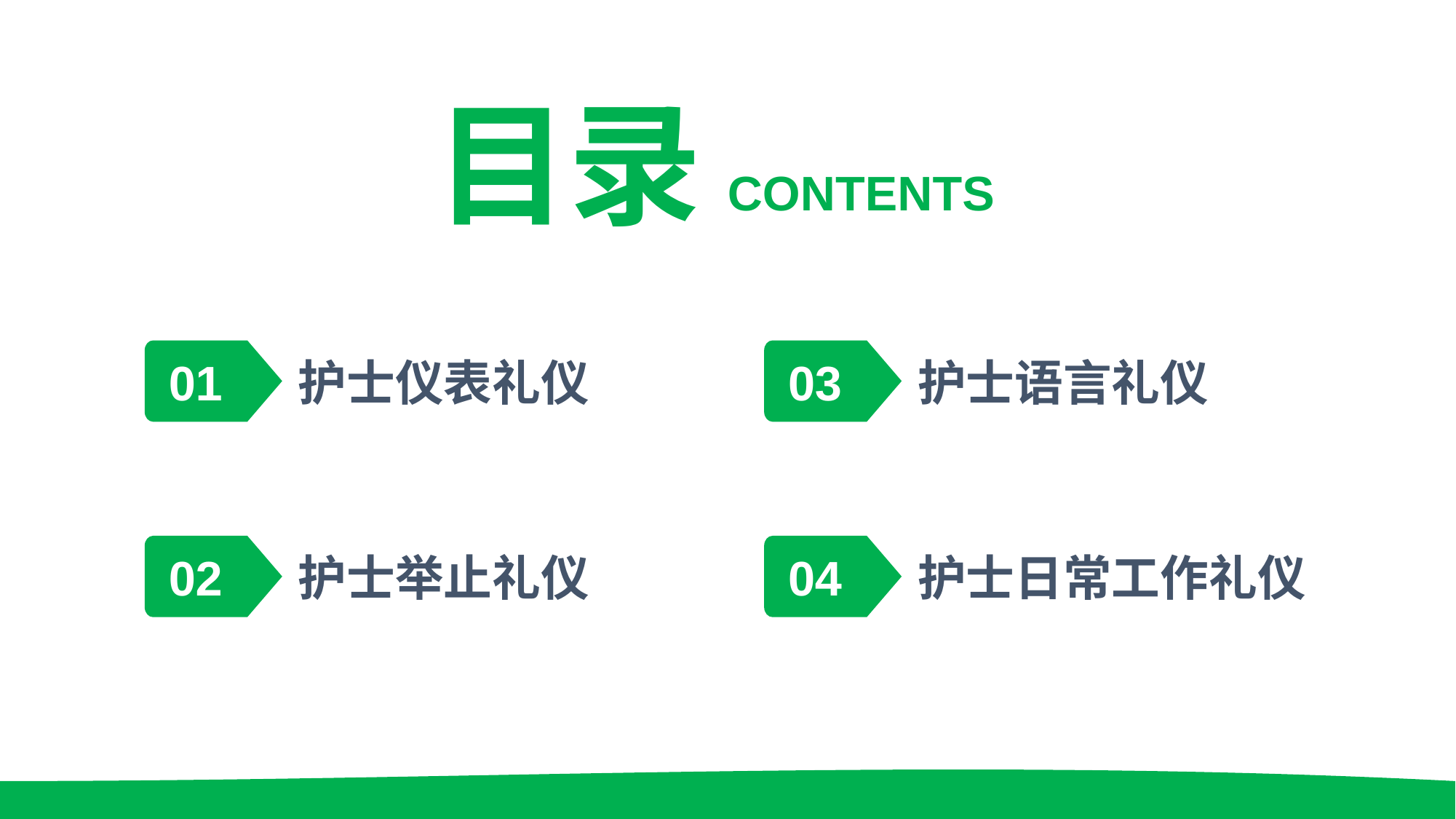

目录
CONTENTS
01
护士仪表礼仪
03
护士语言礼仪
04
护士日常工作礼仪
02
护士举止礼仪